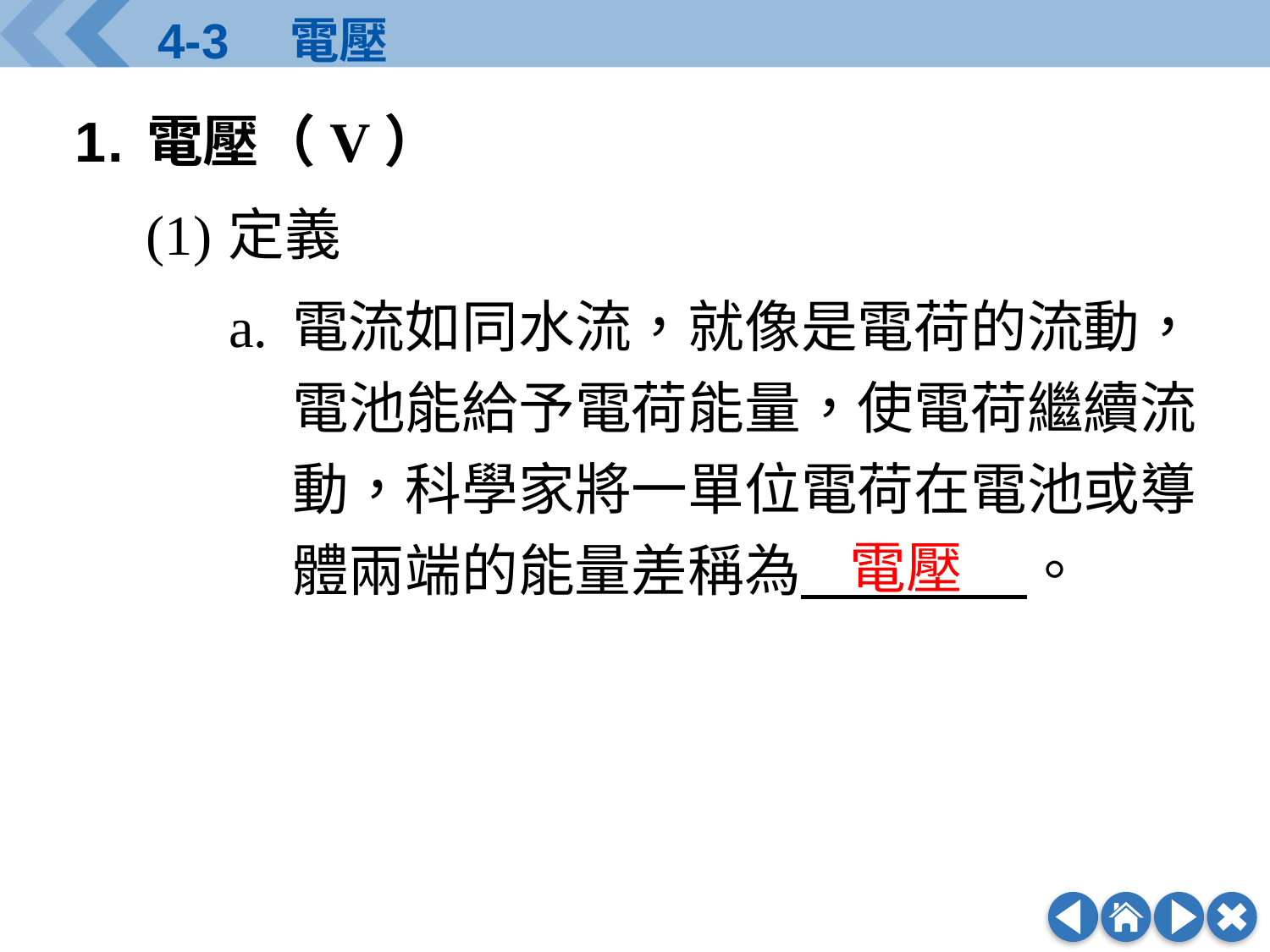

電壓（V）
(1)	定義
a.	電流如同水流，就像是電荷的流動，電池能給予電荷能量，使電荷繼續流動，科學家將一單位電荷在電池或導體兩端的能量差稱為　　　　。
電壓